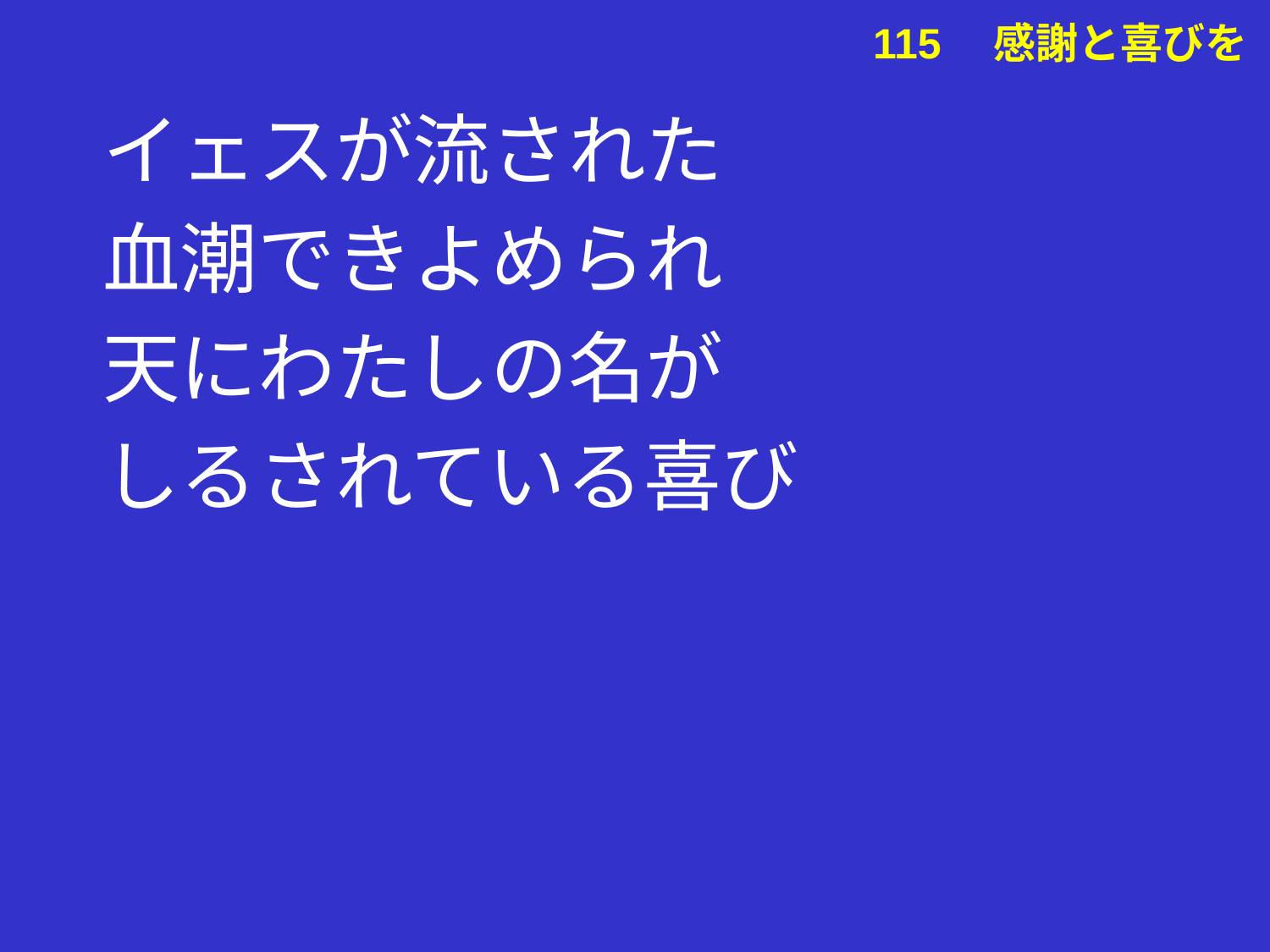

イェスが流された
血潮できよめられ
天にわたしの名が
しるされている喜び

# 115　感謝と喜びを